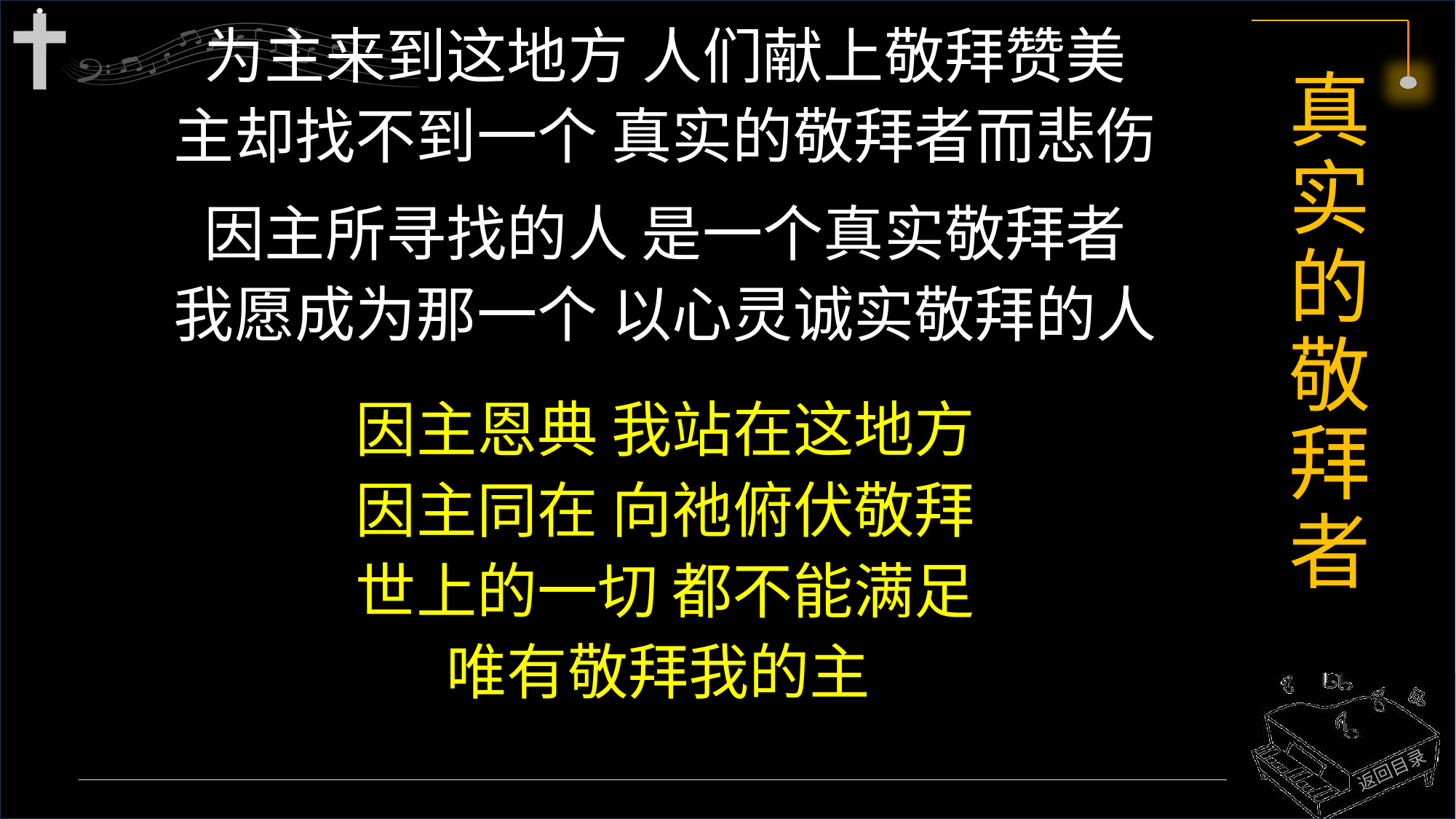

为主来到这地方 人们献上敬拜赞美
主却找不到一个 真实的敬拜者而悲伤

因主所寻找的人 是一个真实敬拜者
我愿成为那一个 以心灵诚实敬拜的人

因主恩典 我站在这地方
因主同在 向祂俯伏敬拜
世上的一切 都不能满足
唯有敬拜我的主
# 真实的敬拜者